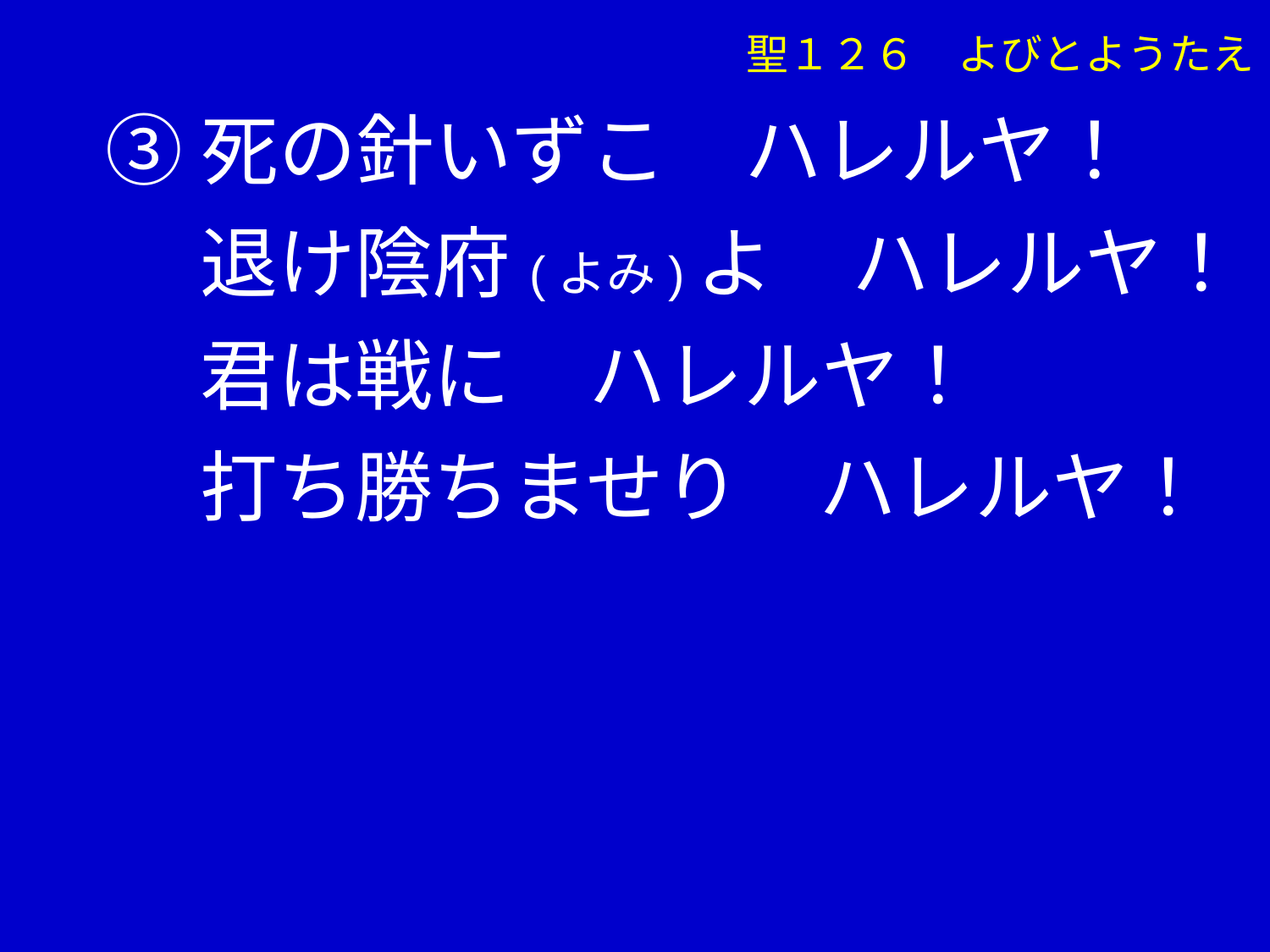

③死の針いずこ　ハレルヤ！
　 退け陰府(よみ)よ　ハレルヤ！
　 君は戦に　ハレルヤ！
　 打ち勝ちませり　ハレルヤ！
聖１２６　よびとようたえ